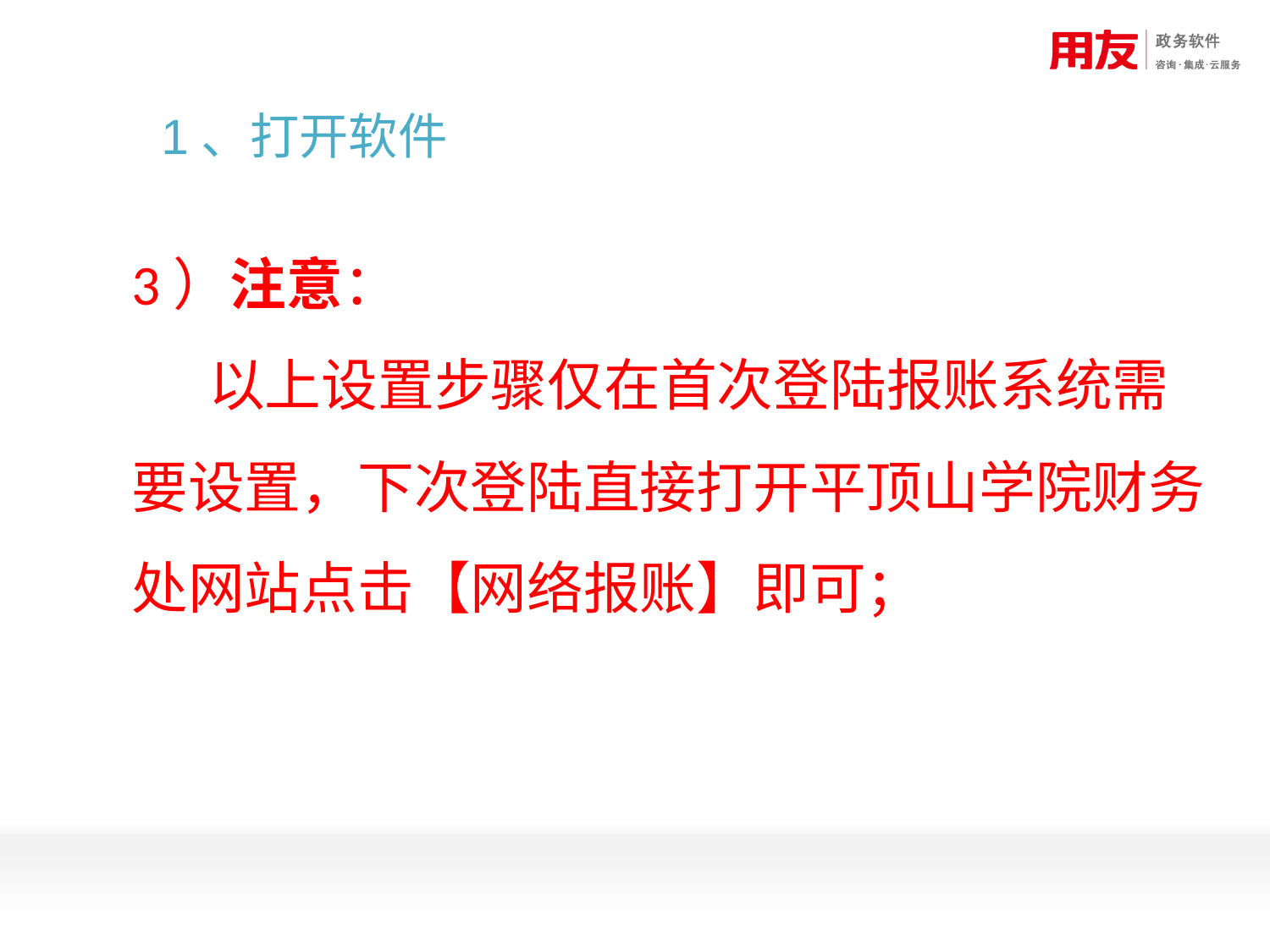

#
1、打开软件
3）注意：
     以上设置步骤仅在首次登陆报账系统需要设置，下次登陆直接打开平顶山学院财务处网站点击【网络报账】即可；